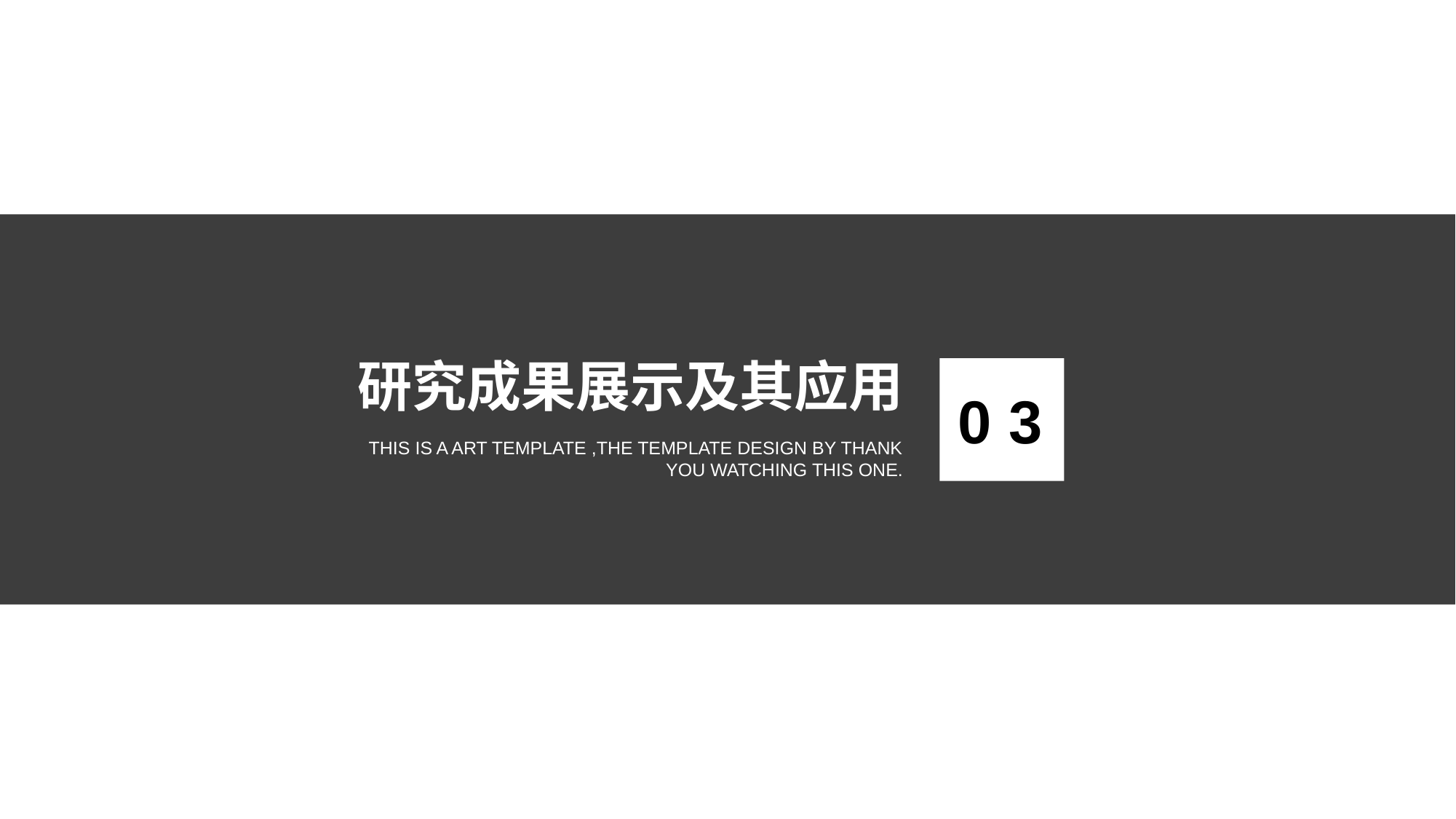

研究成果展示及其应用

0 3
THIS IS A ART TEMPLATE ,THE TEMPLATE DESIGN BY THANK YOU WATCHING THIS ONE.